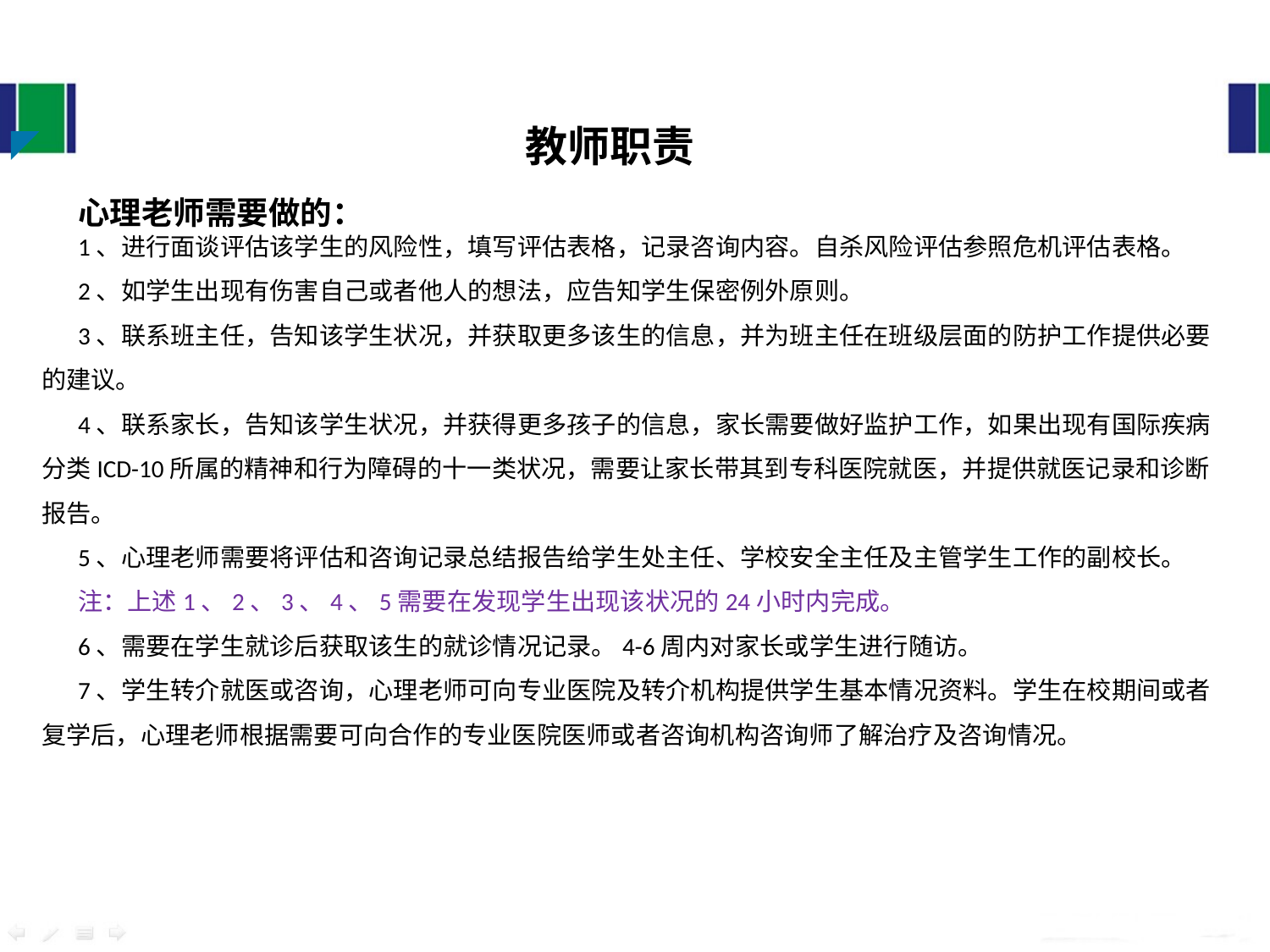

教师职责

心理老师需要做的：
1、进行面谈评估该学生的风险性，填写评估表格，记录咨询内容。自杀风险评估参照危机评估表格。
2、如学生出现有伤害自己或者他人的想法，应告知学生保密例外原则。
3、联系班主任，告知该学生状况，并获取更多该生的信息，并为班主任在班级层面的防护工作提供必要的建议。
4、联系家长，告知该学生状况，并获得更多孩子的信息，家长需要做好监护工作，如果出现有国际疾病分类ICD-10所属的精神和行为障碍的十一类状况，需要让家长带其到专科医院就医，并提供就医记录和诊断报告。
5、心理老师需要将评估和咨询记录总结报告给学生处主任、学校安全主任及主管学生工作的副校长。
注：上述1、2、3、4、5需要在发现学生出现该状况的24小时内完成。
6、需要在学生就诊后获取该生的就诊情况记录。4-6周内对家长或学生进行随访。
7、学生转介就医或咨询，心理老师可向专业医院及转介机构提供学生基本情况资料。学生在校期间或者复学后，心理老师根据需要可向合作的专业医院医师或者咨询机构咨询师了解治疗及咨询情况。